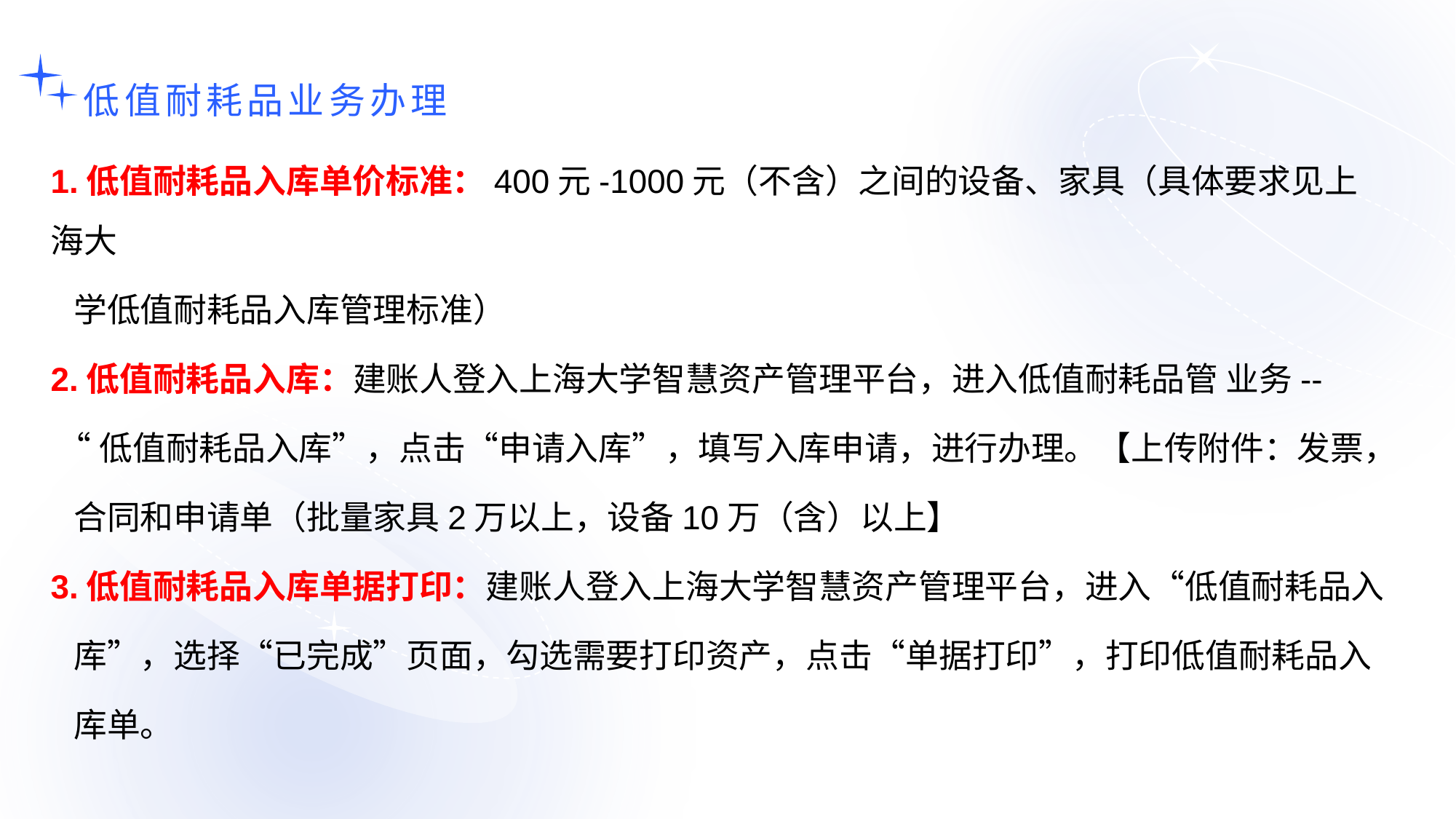

低值耐耗品业务办理
1.低值耐耗品入库单价标准：400元-1000元（不含）之间的设备、家具（具体要求见上海大
  学低值耐耗品入库管理标准）
2.低值耐耗品入库：建账人登入上海大学智慧资产管理平台，进入低值耐耗品管 业务--
 “低值耐耗品入库”，点击“申请入库”，填写入库申请，进行办理。【上传附件：发票，
  合同和申请单（批量家具2万以上，设备10万（含）以上】
3.低值耐耗品入库单据打印：建账人登入上海大学智慧资产管理平台，进入“低值耐耗品入
  库”，选择“已完成”页面，勾选需要打印资产，点击“单据打印”，打印低值耐耗品入
  库单。